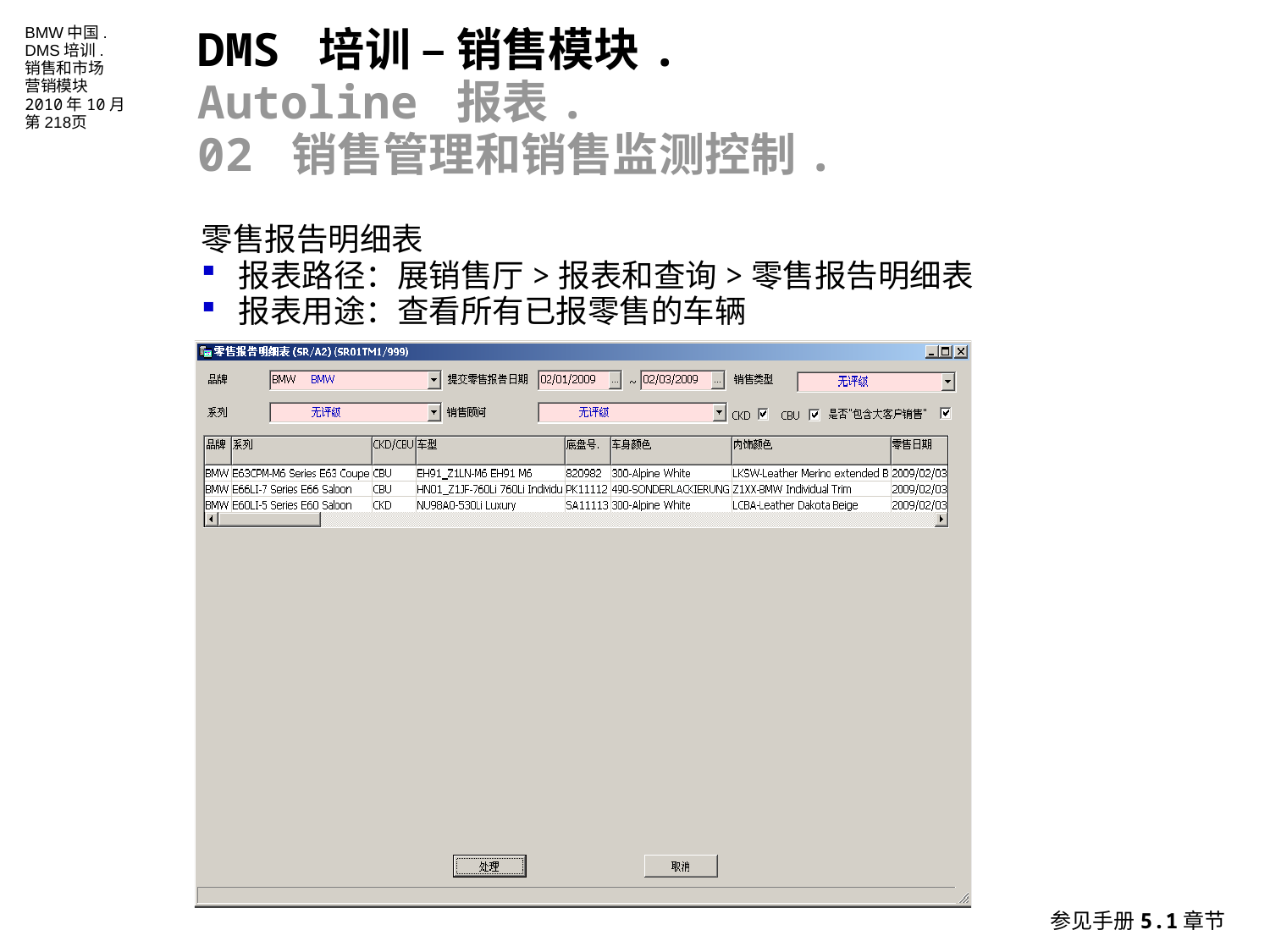

DMS 培训 – 销售模块.
Autoline 报表.
02 销售管理和销售监测控制.
零售报告明细表
报表路径：展销售厅>报表和查询>零售报告明细表
报表用途：查看所有已报零售的车辆

参见手册5.1章节